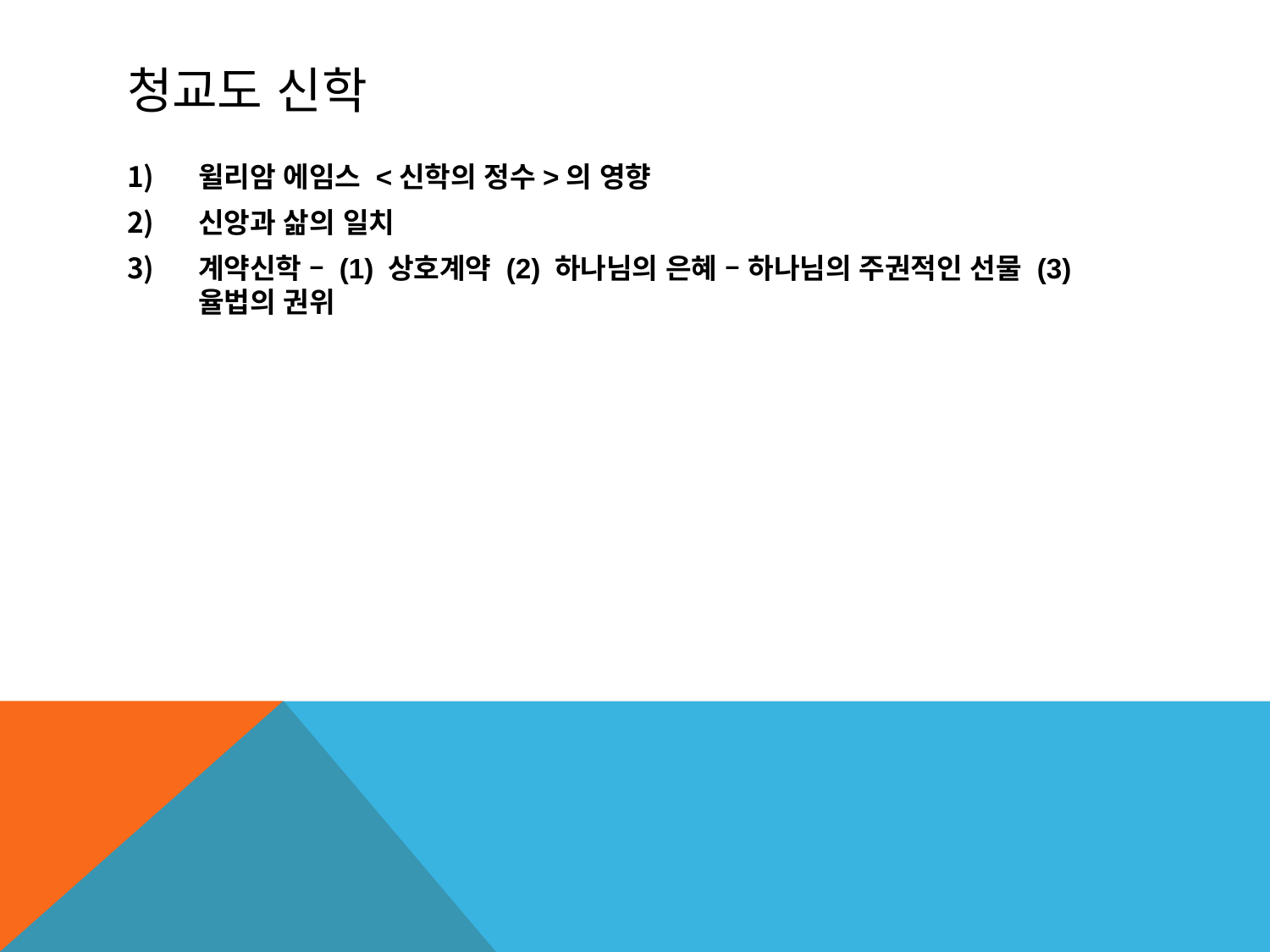

# 청교도 신학
윌리암 에임스 <신학의 정수>의 영향
신앙과 삶의 일치
계약신학 – (1) 상호계약 (2) 하나님의 은혜 – 하나님의 주권적인 선물 (3) 율법의 권위